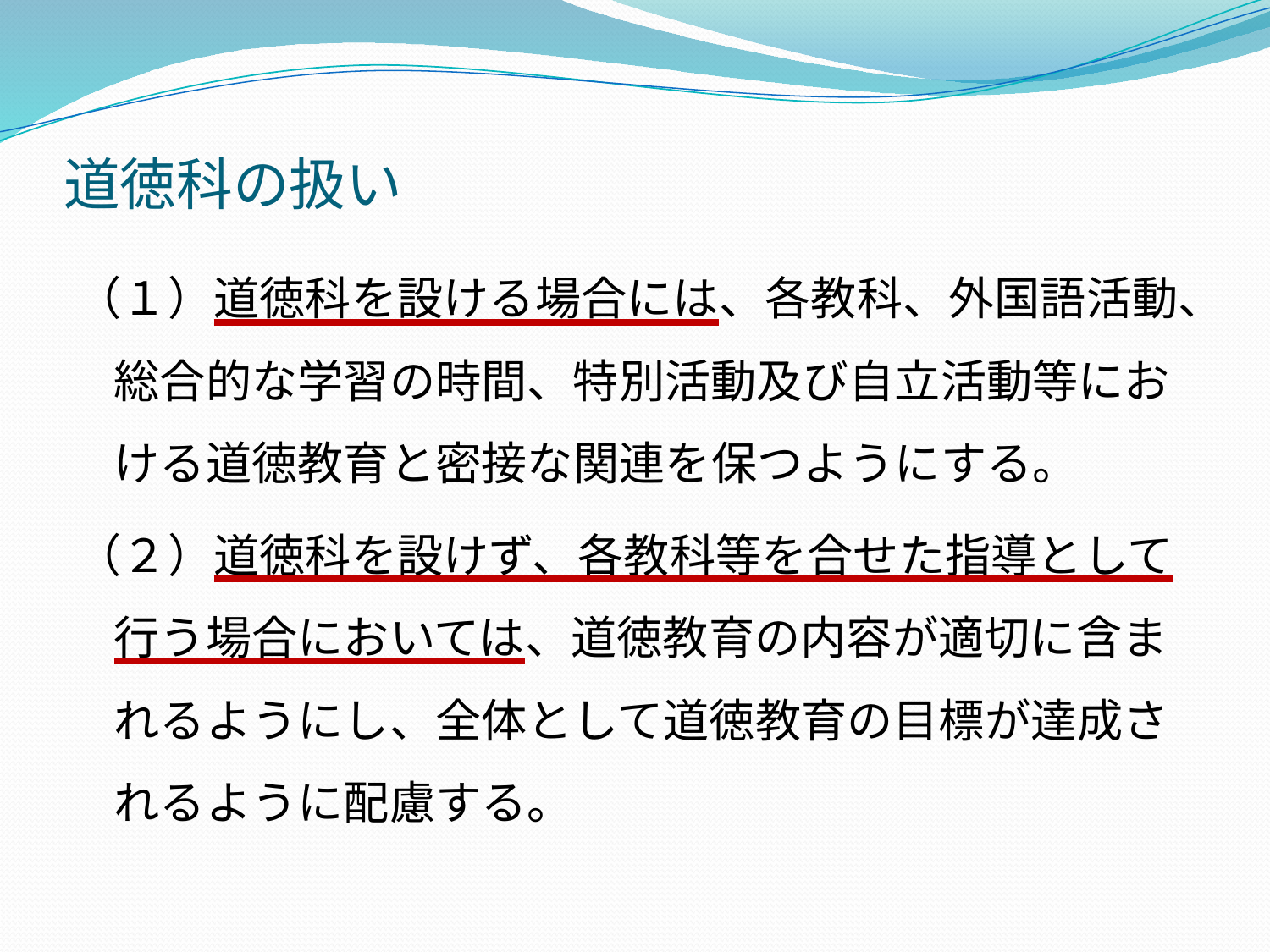

# 道徳科の扱い
（１）道徳科を設ける場合には、各教科、外国語活動、総合的な学習の時間、特別活動及び自立活動等における道徳教育と密接な関連を保つようにする。
（２）道徳科を設けず、各教科等を合せた指導として行う場合においては、道徳教育の内容が適切に含まれるようにし、全体として道徳教育の目標が達成されるように配慮する。